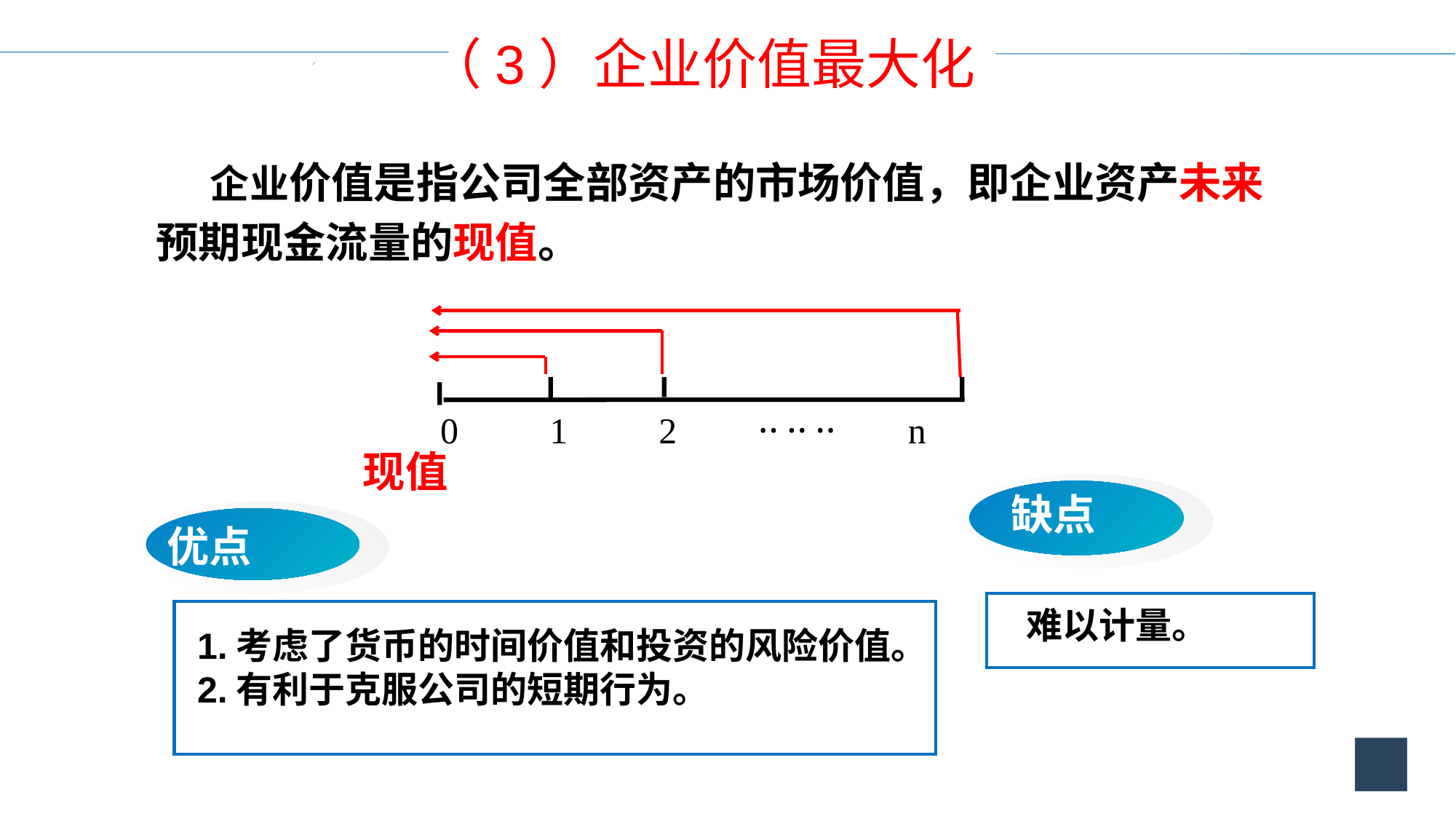

（3）企业价值最大化

现值

     企业价值是指公司全部资产的市场价值，即企业资产未来
预期现金流量的现值。

0          1          2         ‥ ‥ ‥        n

缺点

优点

 难以计量。
1.考虑了货币的时间价值和投资的风险价值。
2.有利于克服公司的短期行为。

22